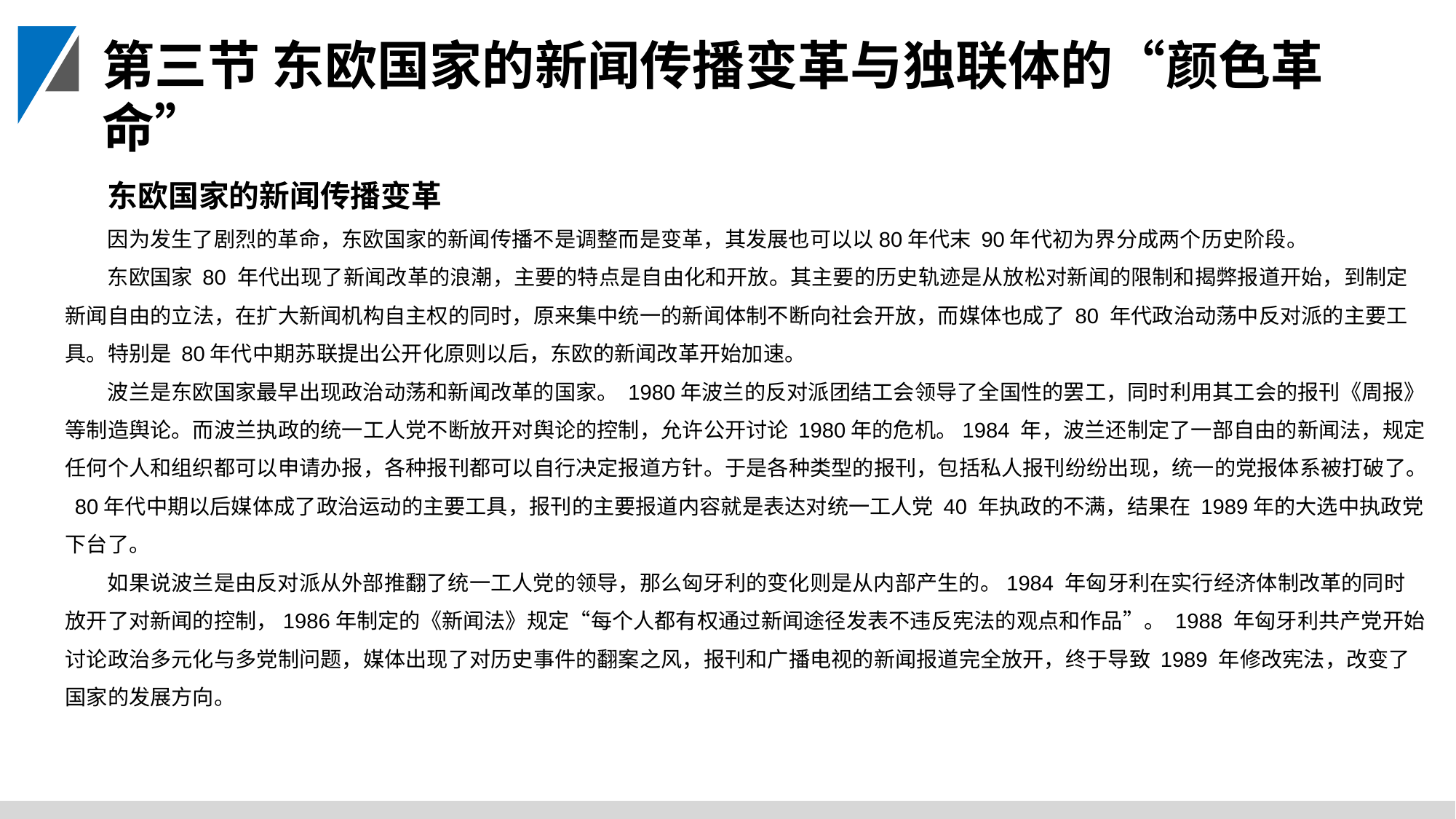

第三节 东欧国家的新闻传播变革与独联体的“颜色革命”
东欧国家的新闻传播变革
因为发生了剧烈的革命，东欧国家的新闻传播不是调整而是变革，其发展也可以以80年代末 90年代初为界分成两个历史阶段。
东欧国家 80 年代出现了新闻改革的浪潮，主要的特点是自由化和开放。其主要的历史轨迹是从放松对新闻的限制和揭弊报道开始，到制定新闻自由的立法，在扩大新闻机构自主权的同时，原来集中统一的新闻体制不断向社会开放，而媒体也成了 80 年代政治动荡中反对派的主要工具。特别是 80年代中期苏联提出公开化原则以后，东欧的新闻改革开始加速。
波兰是东欧国家最早出现政治动荡和新闻改革的国家。 1980年波兰的反对派团结工会领导了全国性的罢工，同时利用其工会的报刊《周报》等制造舆论。而波兰执政的统一工人党不断放开对舆论的控制，允许公开讨论 1980年的危机。1984 年，波兰还制定了一部自由的新闻法，规定任何个人和组织都可以申请办报，各种报刊都可以自行决定报道方针。于是各种类型的报刊，包括私人报刊纷纷出现，统一的党报体系被打破了。 80年代中期以后媒体成了政治运动的主要工具，报刊的主要报道内容就是表达对统一工人党 40 年执政的不满，结果在 1989年的大选中执政党下台了。
如果说波兰是由反对派从外部推翻了统一工人党的领导，那么匈牙利的变化则是从内部产生的。1984 年匈牙利在实行经济体制改革的同时放开了对新闻的控制，1986年制定的《新闻法》规定“每个人都有权通过新闻途径发表不违反宪法的观点和作品”。 1988 年匈牙利共产党开始讨论政治多元化与多党制问题，媒体出现了对历史事件的翻案之风，报刊和广播电视的新闻报道完全放开，终于导致 1989 年修改宪法，改变了国家的发展方向。